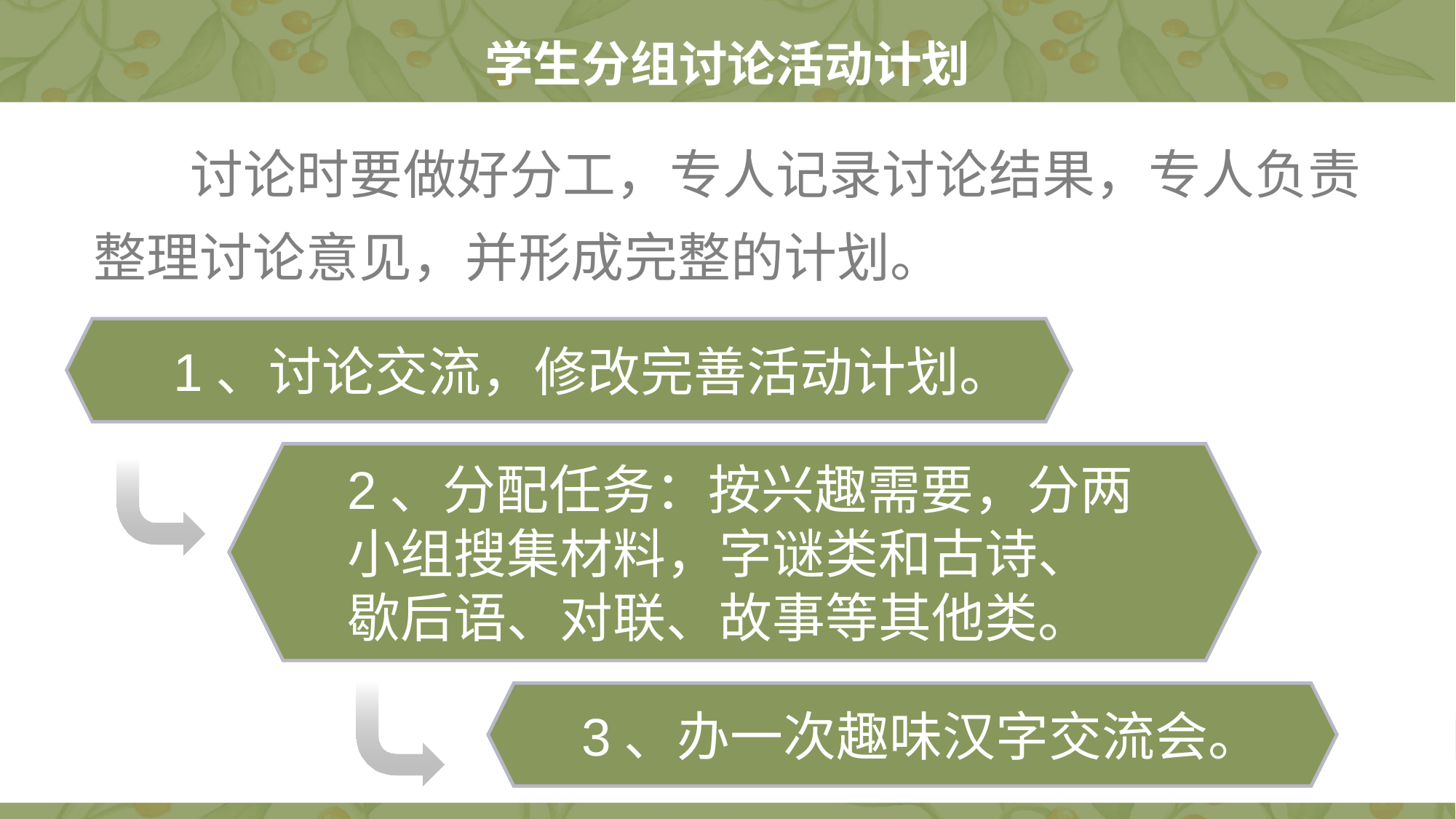

# 学生分组讨论活动计划
       讨论时要做好分工，专人记录讨论结果，专人负责整理讨论意见，并形成完整的计划。
1、讨论交流，修改完善活动计划。
2、分配任务：按兴趣需要，分两小组搜集材料，字谜类和古诗、歇后语、对联、故事等其他类。

3、办一次趣味汉字交流会。